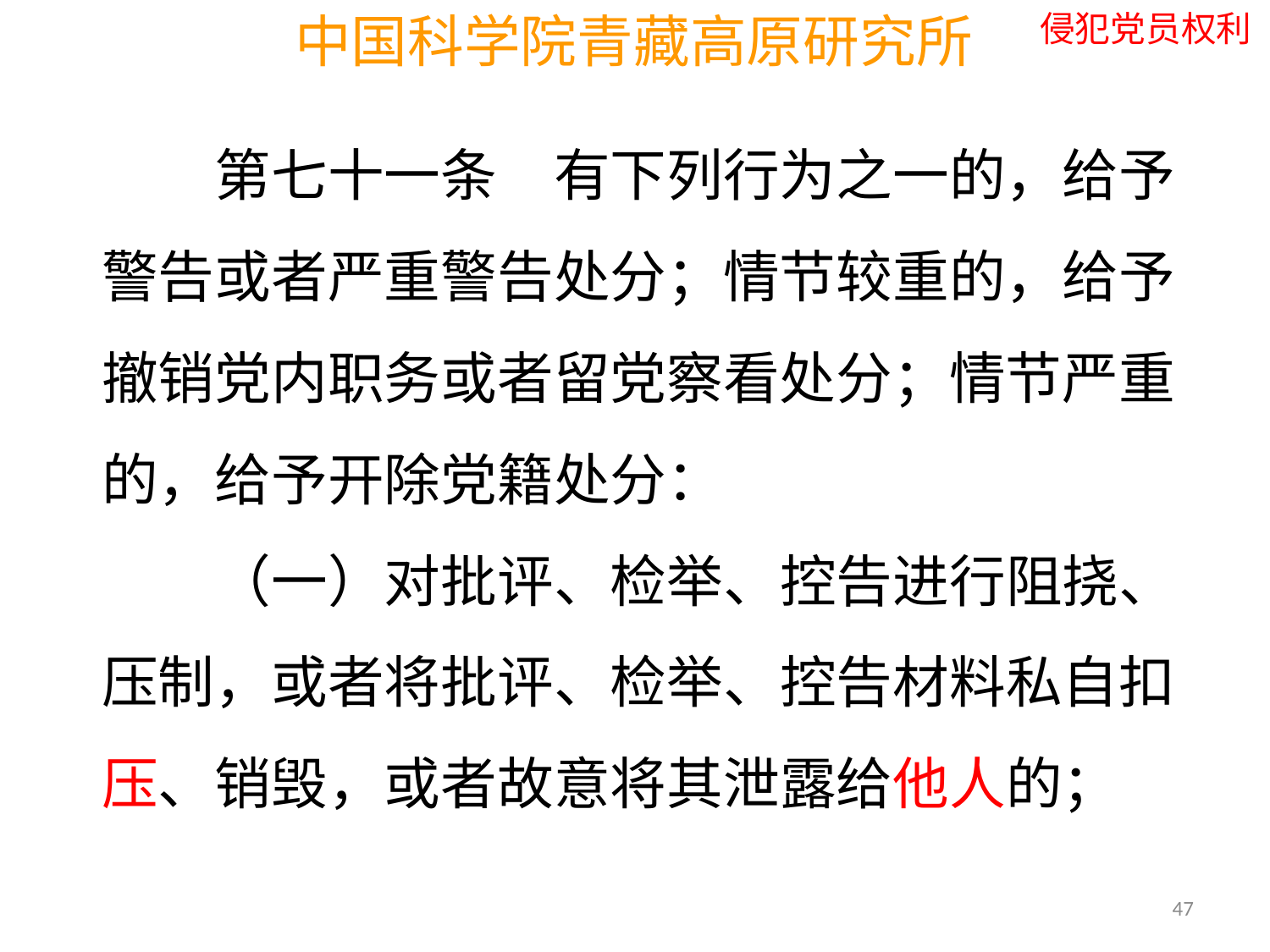

侵犯党员权利
　　第七十一条　有下列行为之一的，给予警告或者严重警告处分；情节较重的，给予撤销党内职务或者留党察看处分；情节严重的，给予开除党籍处分：
　　（一）对批评、检举、控告进行阻挠、压制，或者将批评、检举、控告材料私自扣压、销毁，或者故意将其泄露给他人的；
47